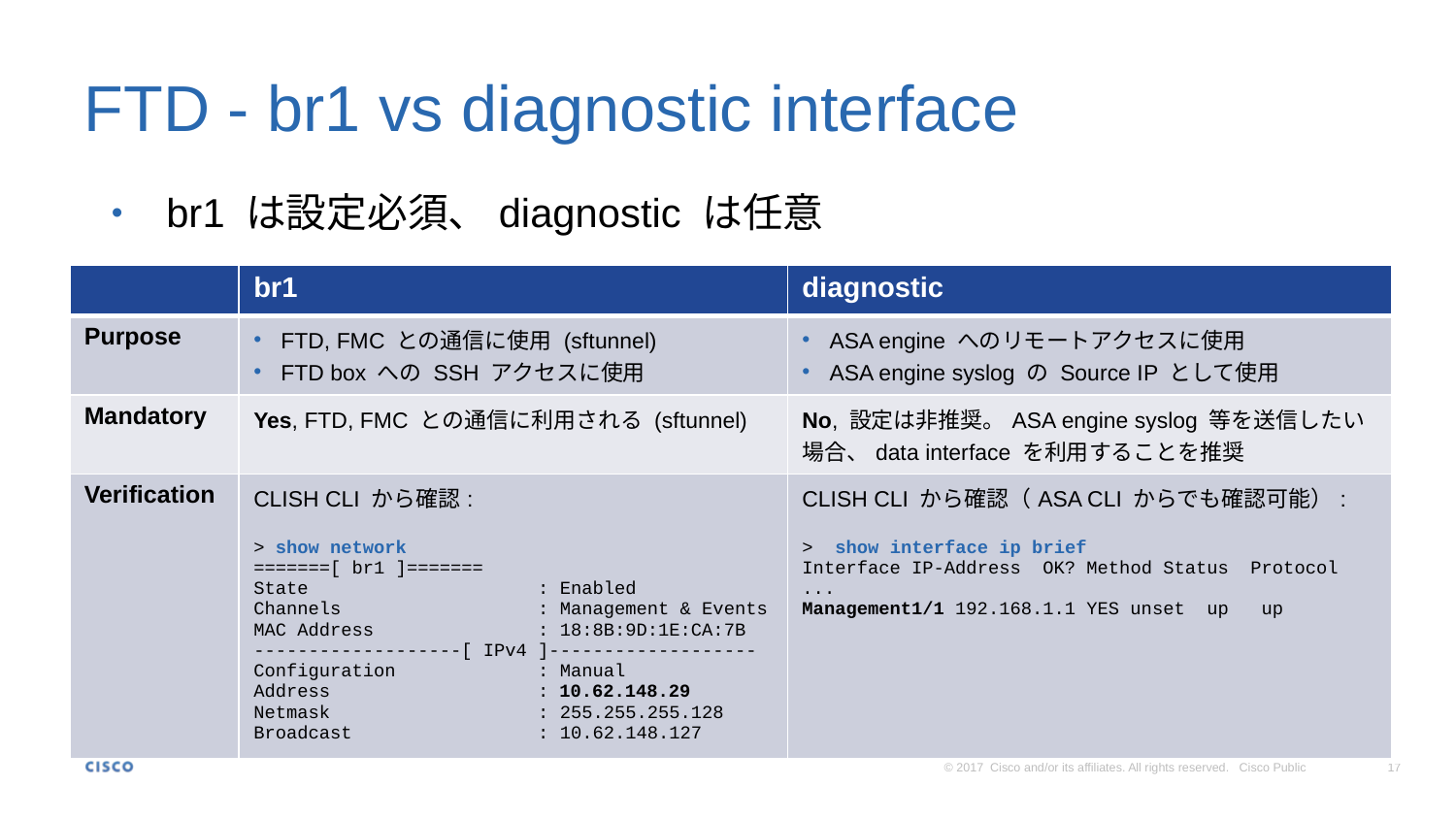

# FTD - br1 vs diagnostic interface
br1 は設定必須、diagnostic は任意

|  | br1 | diagnostic |
| --- | --- | --- |
| Purpose | FTD, FMC との通信に使用 (sftunnel) FTD box への SSH アクセスに使用 | ASA engine へのリモートアクセスに使用 ASA engine syslog の Source IP として使用 |
| Mandatory | Yes, FTD, FMC との通信に利用される (sftunnel) | No, 設定は非推奨。ASA engine syslog 等を送信したい場合、data interface を利用することを推奨 |
| Verification | CLISH CLI から確認: > show network =======[ br1 ]======= State                     : Enabled Channels                  : Management & Events MAC Address               : 18:8B:9D:1E:CA:7B -------------------[ IPv4 ]------------------- Configuration             : Manual Address                   : 10.62.148.29 Netmask                   : 255.255.255.128 Broadcast                 : 10.62.148.127 | CLISH CLI から確認（ASA CLI からでも確認可能）: > show interface ip brief Interface IP-Address  OK? Method Status  Protocol ... Management1/1 192.168.1.1 YES unset  up   up |